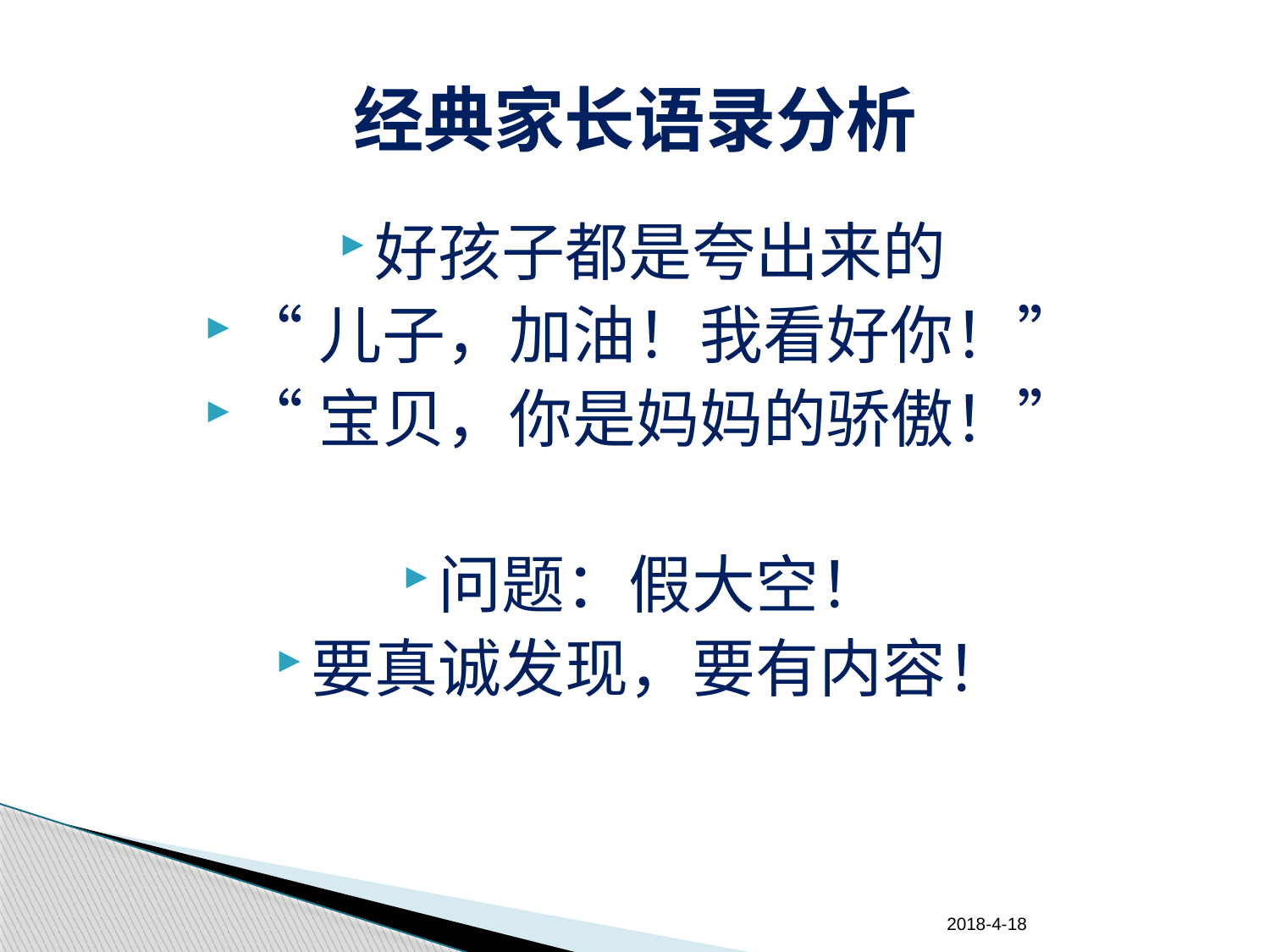

# 经典家长语录分析
好孩子都是夸出来的
“儿子，加油！我看好你！”
“宝贝，你是妈妈的骄傲！”

问题：假大空！
要真诚发现，要有内容！
2018-4-18